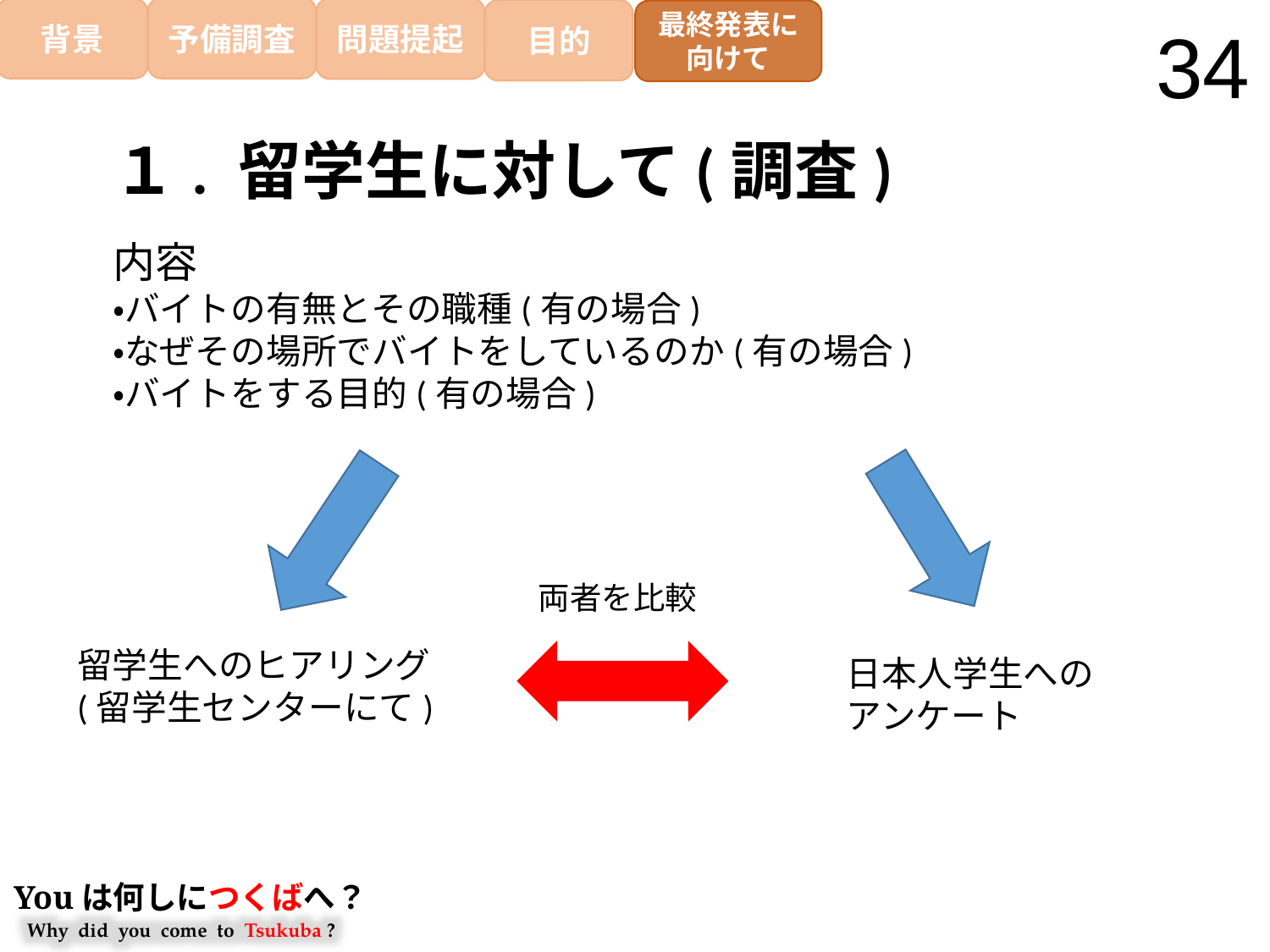

目的
予備調査
問題提起
背景
最終発表に
向けて
34
１. 留学生に対して(調査)
内容
・バイトの有無とその職種(有の場合)
・なぜその場所でバイトをしているのか(有の場合)
・バイトをする目的(有の場合)

両者を比較
留学生へのヒアリング
(留学生センターにて)

日本人学生への
アンケート
Youは何しにつくばへ？
Why  did  you  come  to  Tsukuba ?